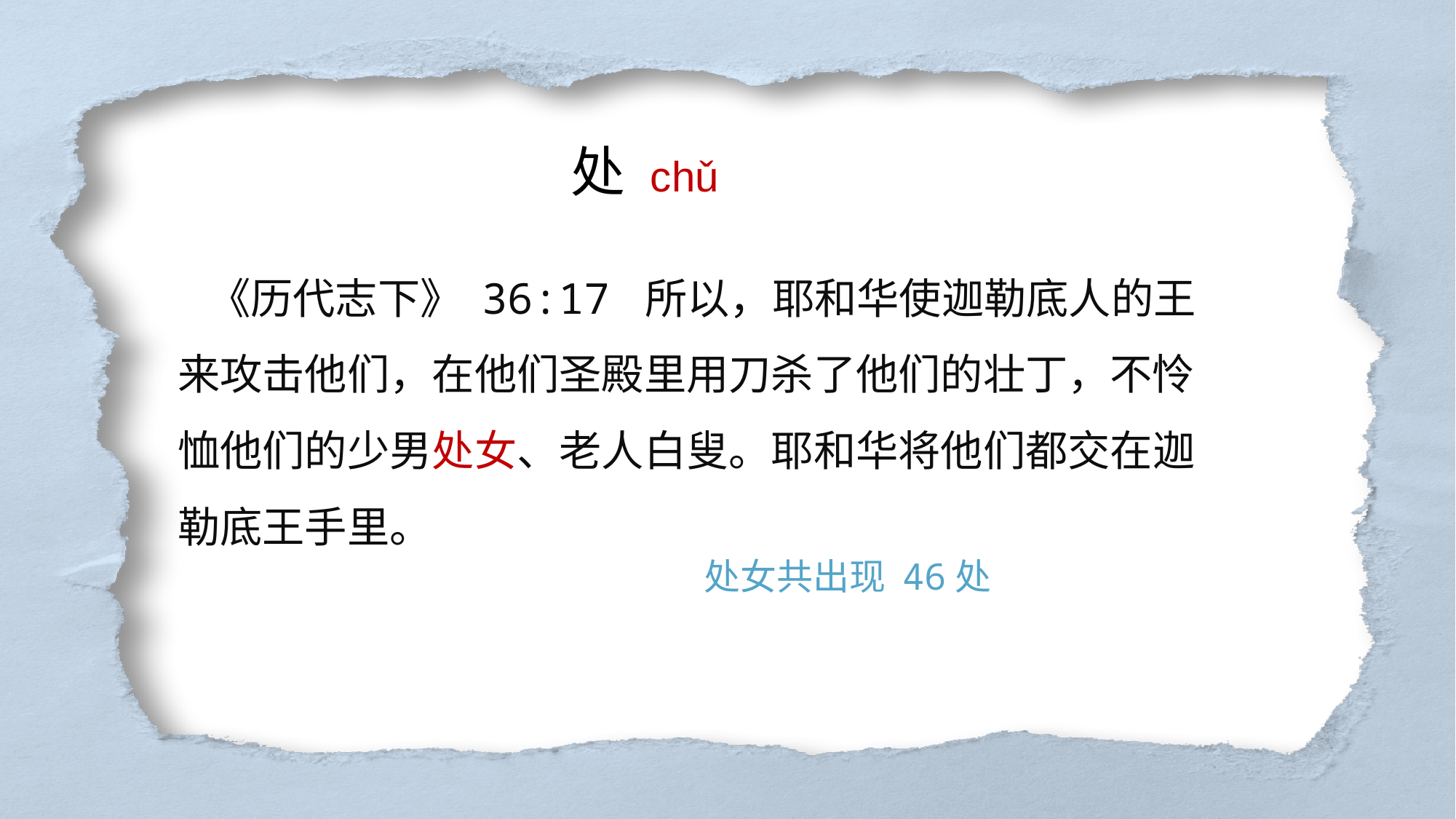

处 chǔ

《历代志下》 36:17 所以，耶和华使迦勒底人的王来攻击他们，在他们圣殿里用刀杀了他们的壮丁，不怜恤他们的少男处女、老人白叟。耶和华将他们都交在迦勒底王手里。

处女共出现 46处